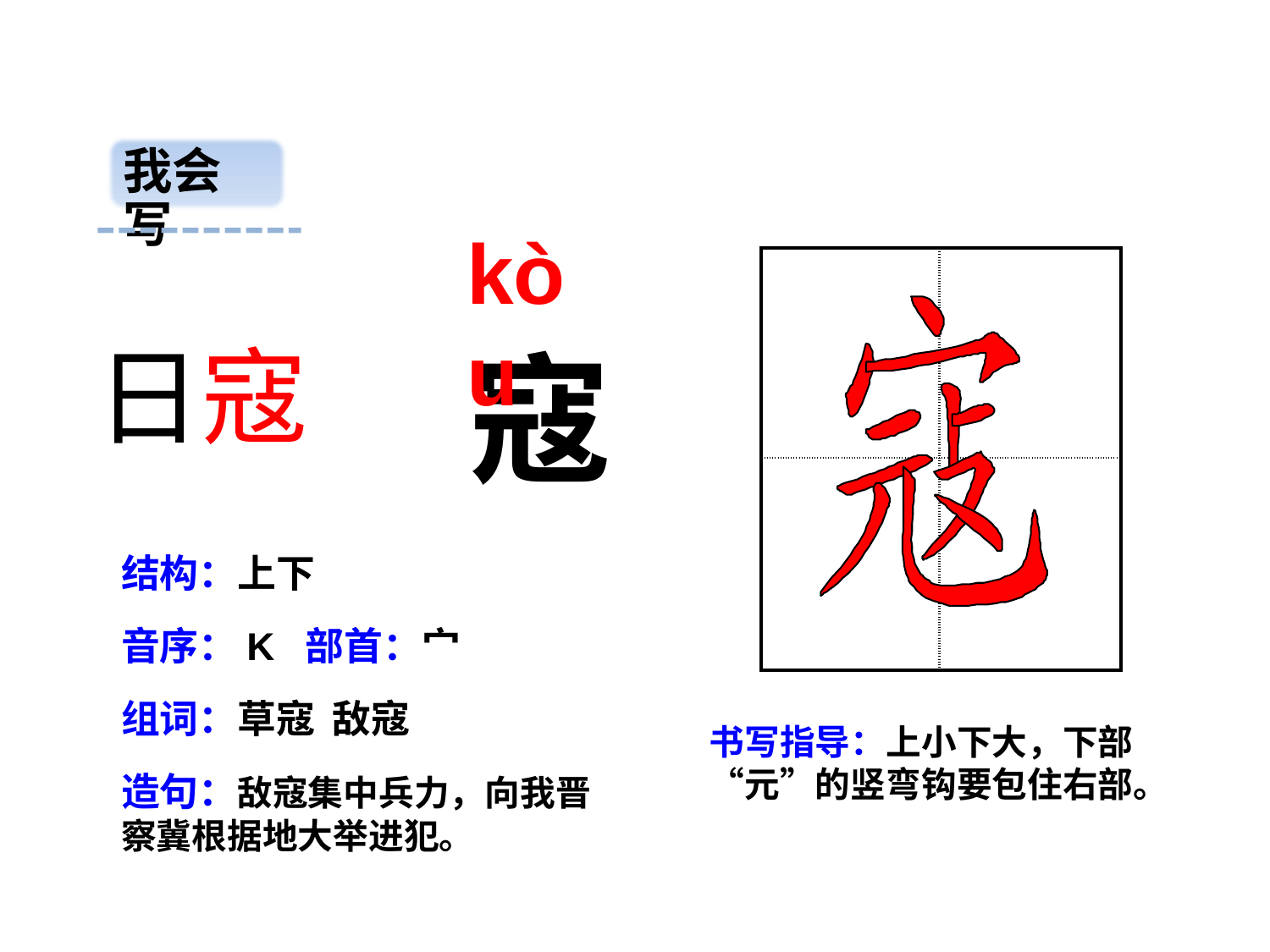

我会写

kòu
|  |  |
| --- | --- |
|  |  |

日寇
寇

结构：上下
音序：K  部首：宀
组词：草寇  敌寇
书写指导：上小下大，下部“元”的竖弯钩要包住右部。
造句：敌寇集中兵力，向我晋察冀根据地大举进犯。